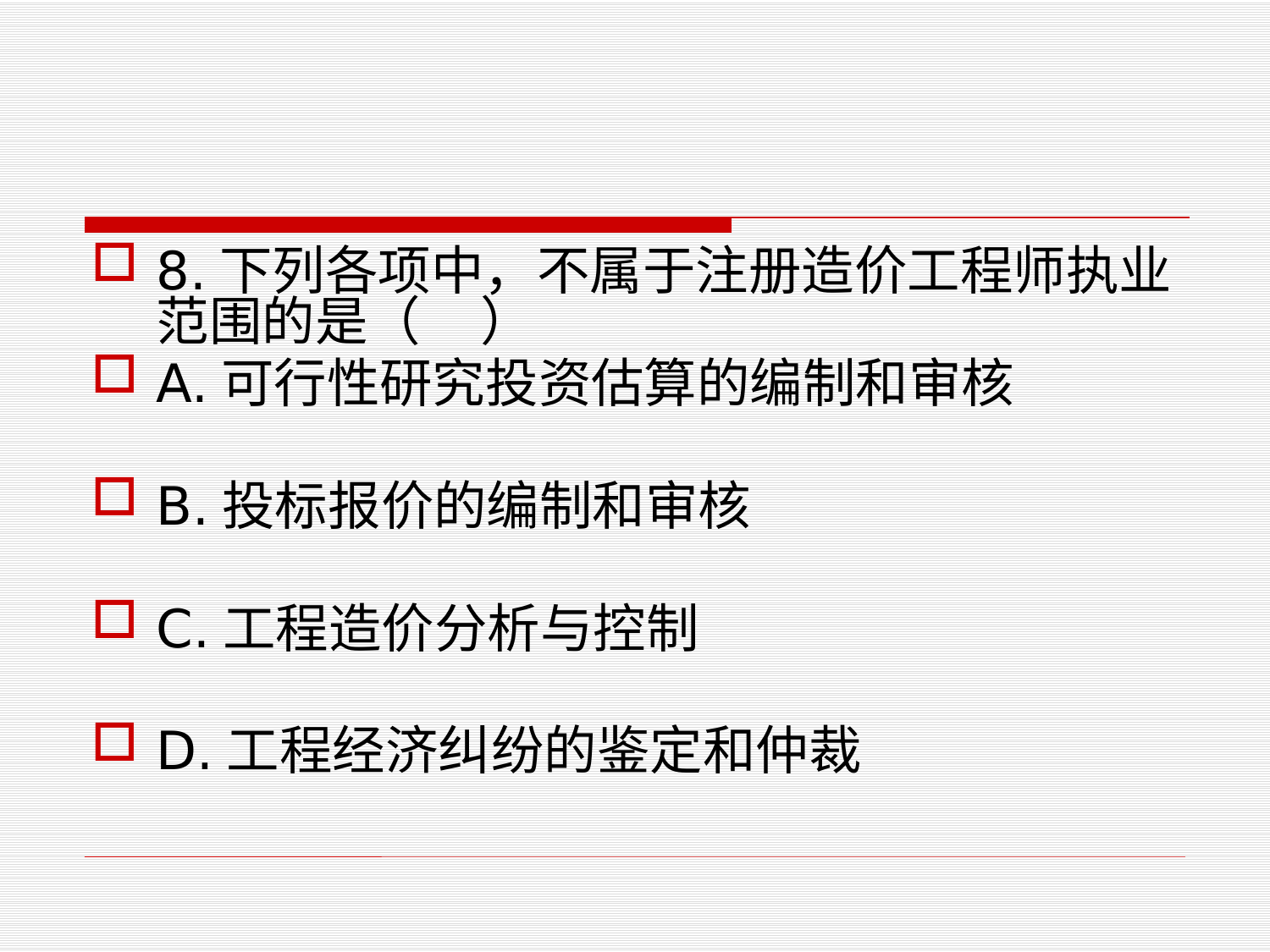

#
8.下列各项中，不属于注册造价工程师执业范围的是（     ）
A.可行性研究投资估算的编制和审核

B.投标报价的编制和审核

C.工程造价分析与控制

D.工程经济纠纷的鉴定和仲裁